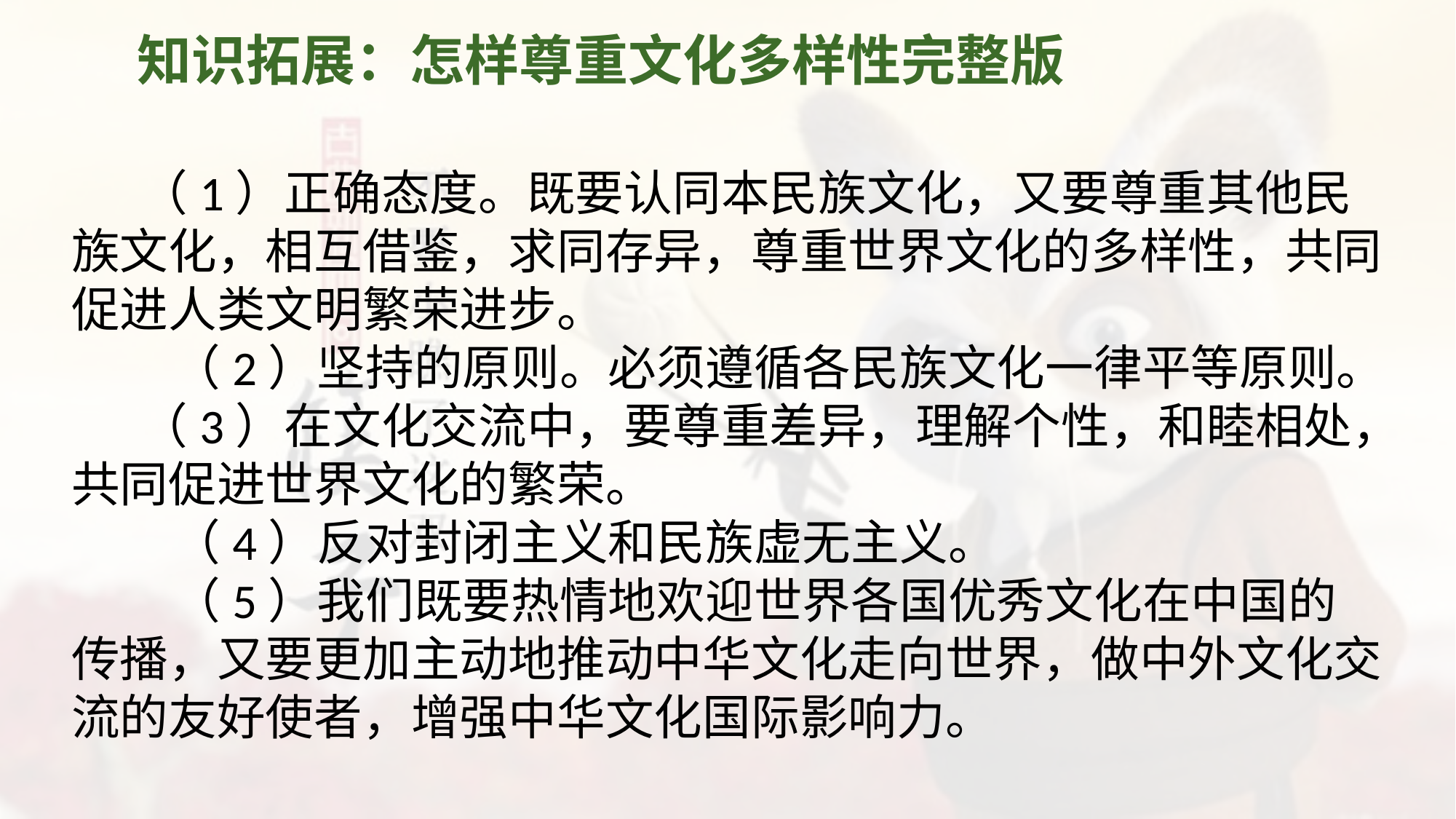

知识拓展：怎样尊重文化多样性完整版
 （1）正确态度。既要认同本民族文化，又要尊重其他民族文化，相互借鉴，求同存异，尊重世界文化的多样性，共同促进人类文明繁荣进步。
    （2）坚持的原则。必须遵循各民族文化一律平等原则。
 （3）在文化交流中，要尊重差异，理解个性，和睦相处，共同促进世界文化的繁荣。
    （4）反对封闭主义和民族虚无主义。
    （5）我们既要热情地欢迎世界各国优秀文化在中国的传播，又要更加主动地推动中华文化走向世界，做中外文化交流的友好使者，增强中华文化国际影响力。